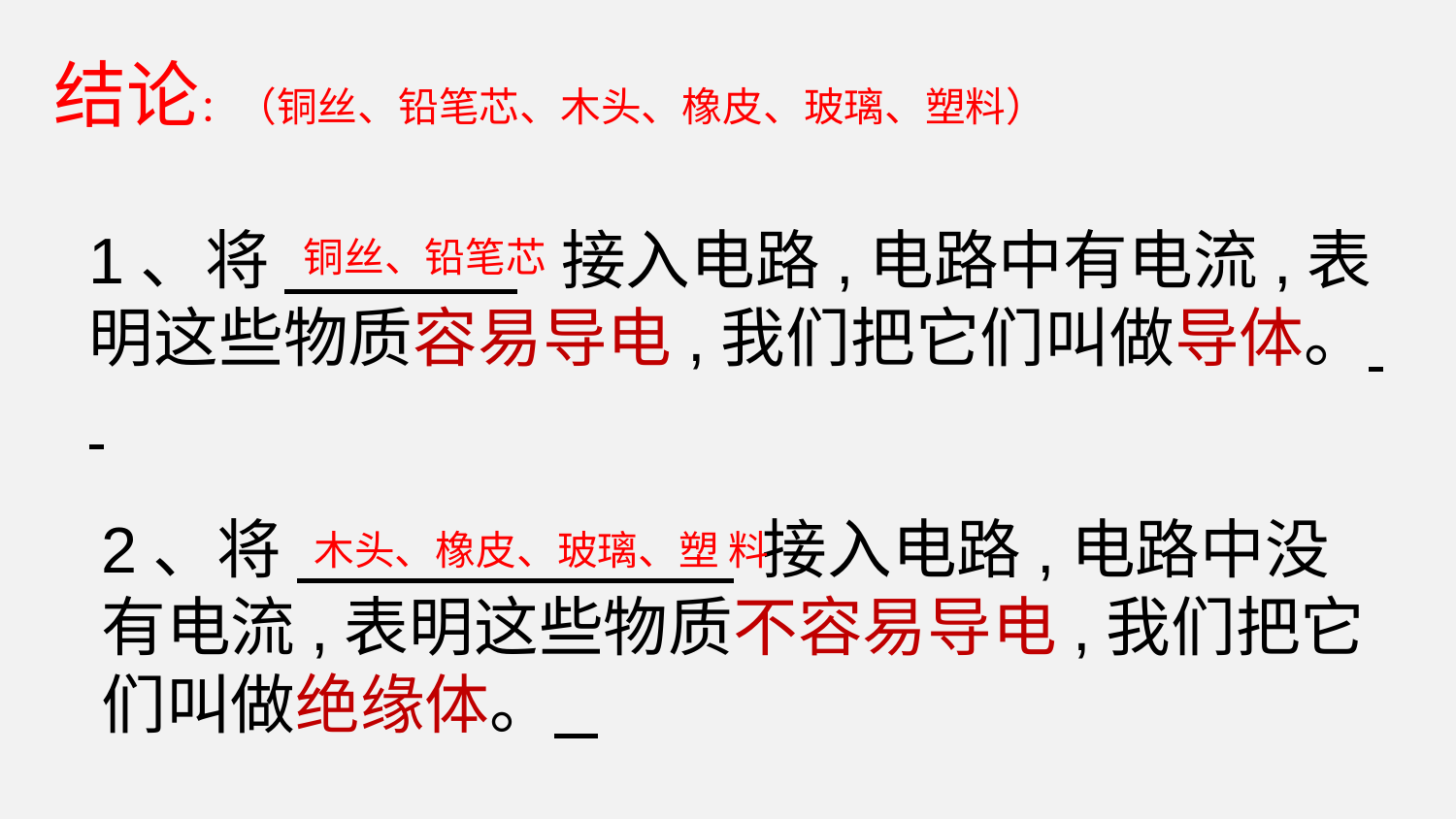

结论：（铜丝、铅笔芯、木头、橡皮、玻璃、塑料）
1、将                    接入电路,电路中有电流,表明这些物质容易导电,我们把它们叫做导体。
铜丝、铅笔芯
2、将                                 接入电路,电路中没有电流,表明这些物质不容易导电,我们把它们叫做绝缘体。
木头、橡皮、玻璃、塑 料